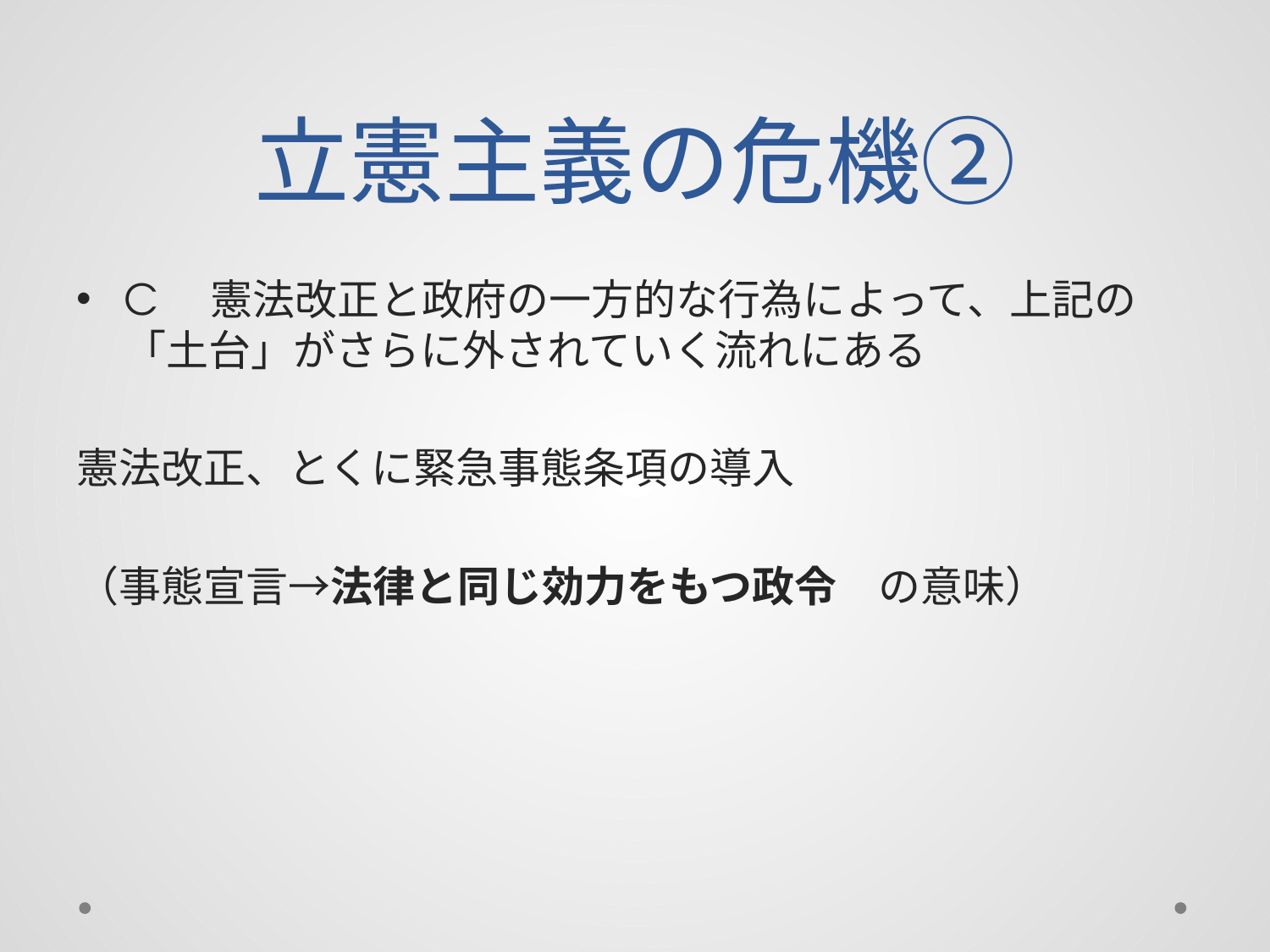

# 立憲主義の危機②
C　憲法改正と政府の一方的な行為によって、上記の「土台」がさらに外されていく流れにある

憲法改正、とくに緊急事態条項の導入

（事態宣言→法律と同じ効力をもつ政令　の意味）